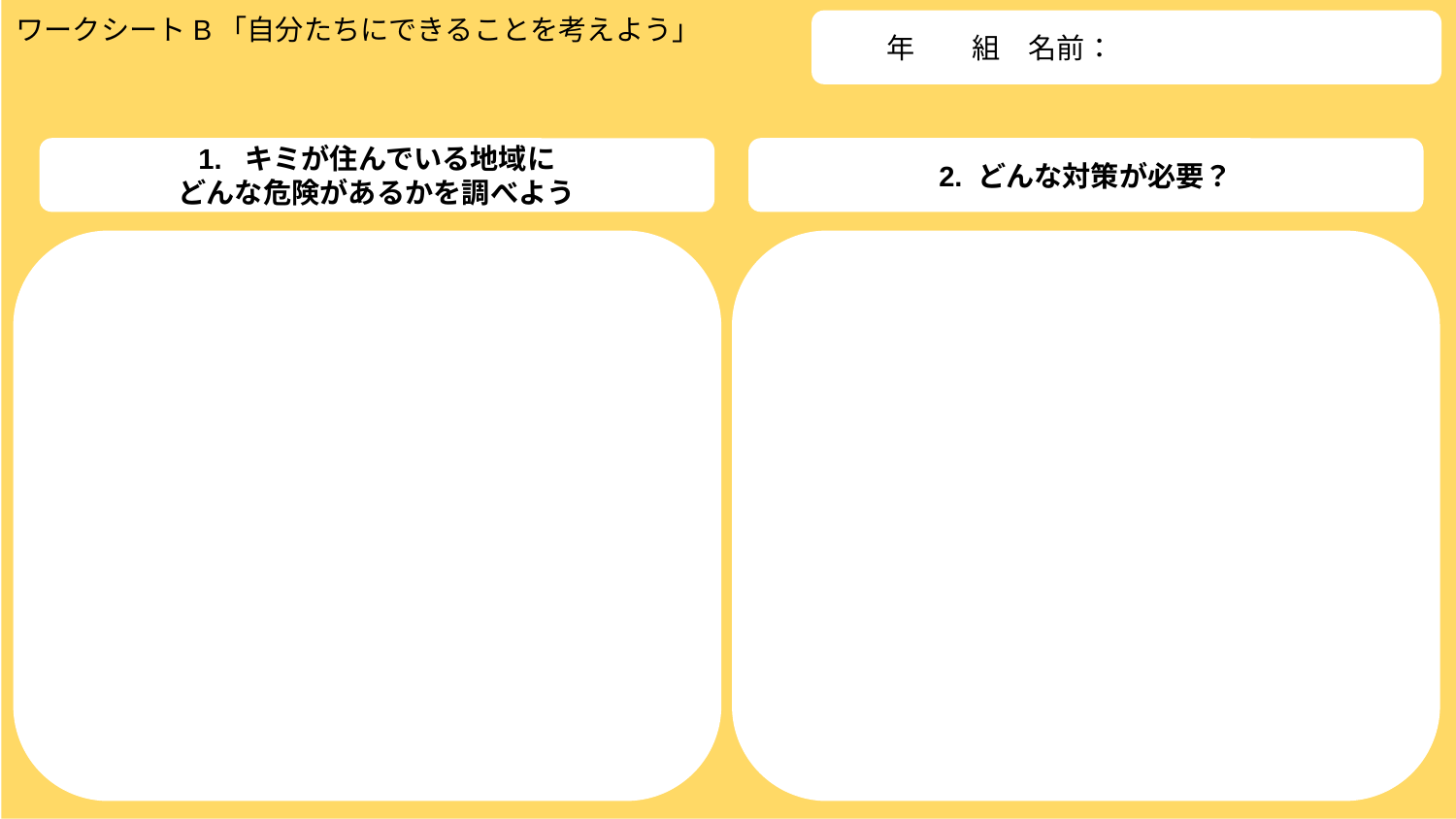

ワークシートB「自分たちにできることを考えよう」
　　年　　組　名前：
1.  キミが住んでいる地域に
どんな危険があるかを調べよう
2. どんな対策が必要？